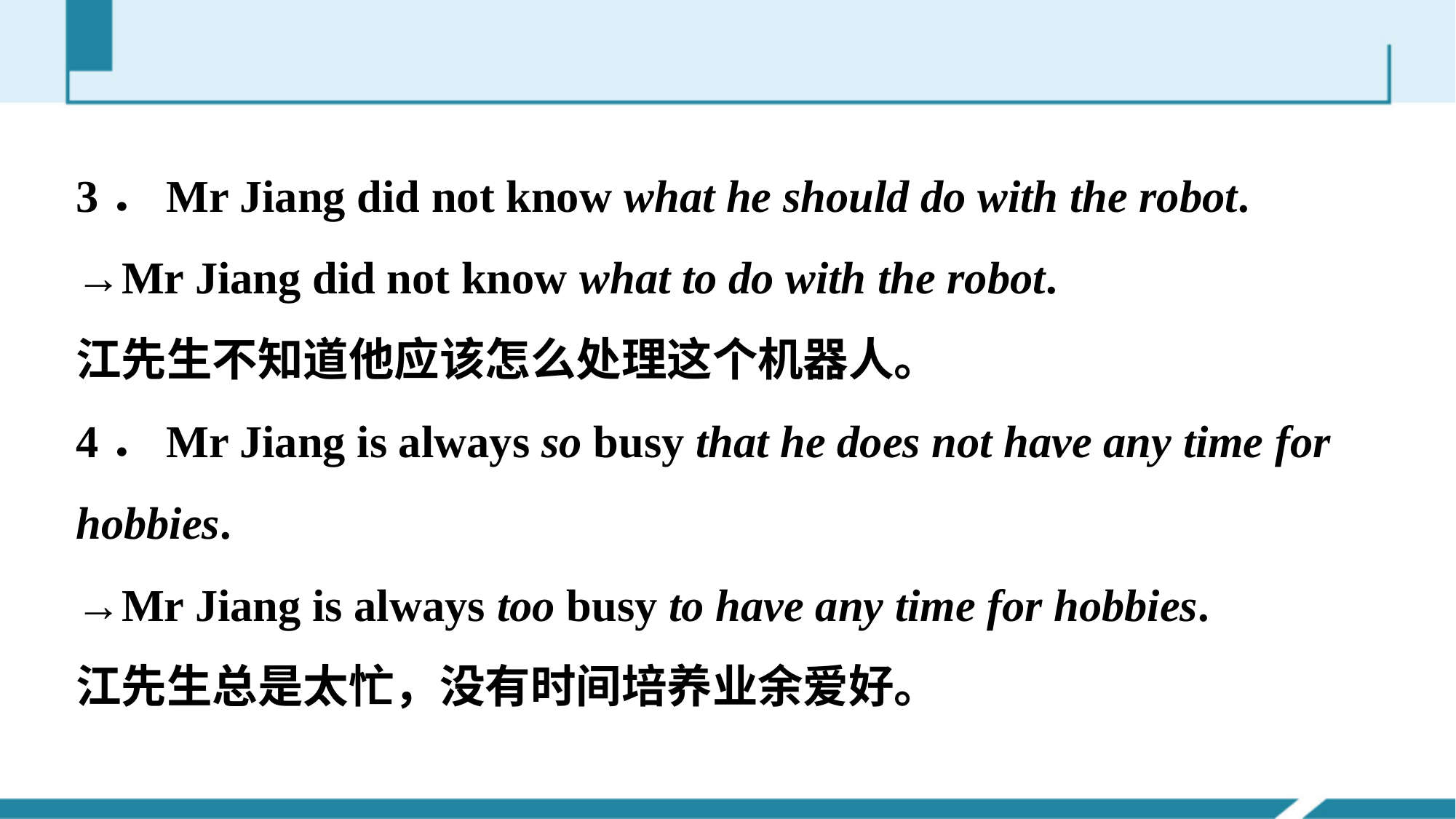

3．Mr Jiang did not know what he should do with the robot.
→Mr Jiang did not know what to do with the robot.
江先生不知道他应该怎么处理这个机器人。
4．Mr Jiang is always so busy that he does not have any time for hobbies.
→Mr Jiang is always too busy to have any time for hobbies.
江先生总是太忙，没有时间培养业余爱好。